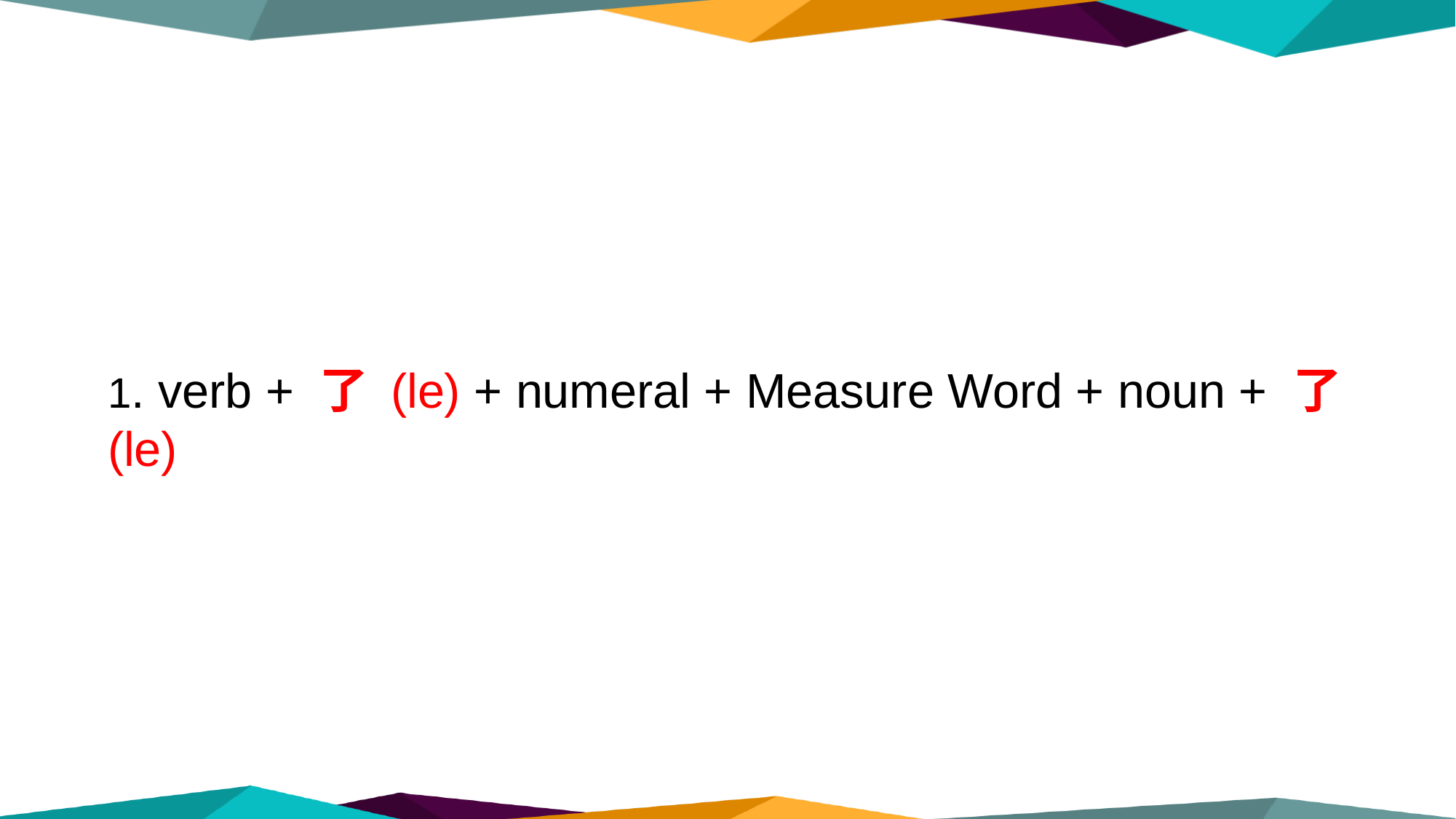

1. verb + 了 (le) + numeral + Measure Word + noun + 了 (le)